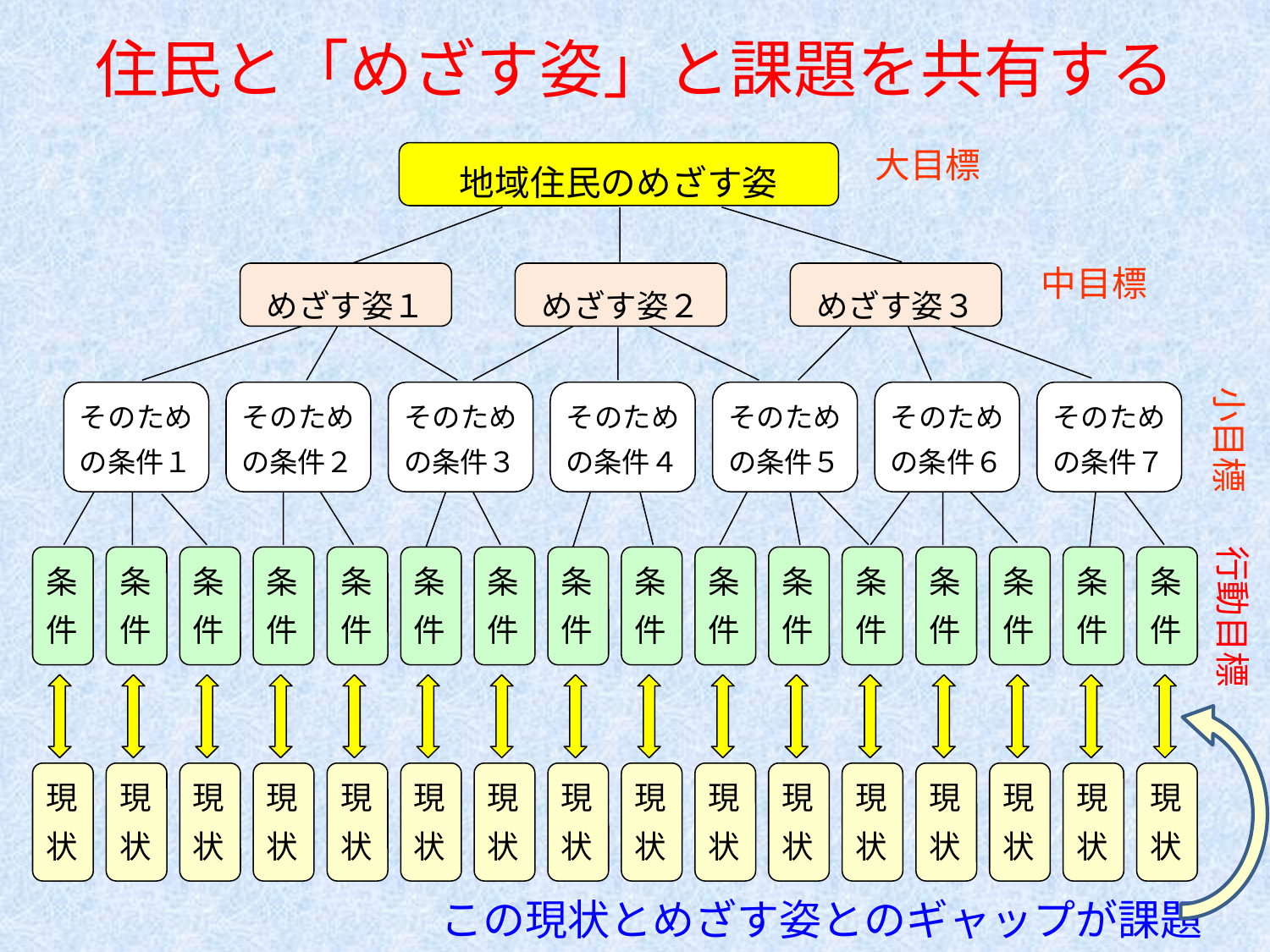

# 住民と「めざす姿」と課題を共有する
大目標
地域住民のめざす姿

中目標
めざす姿１
めざす姿２
めざす姿３

小目標
そのための条件１
そのための条件２
そのための条件３
そのための条件４
そのための条件５
そのための条件６
そのための条件７

行動目標
条件
条件
条件
条件
条件
条件
条件
条件
条件
条件
条件
条件
条件
条件
条件
条件

現状
現状
現状
現状
現状
現状
現状
現状
現状
現状
現状
現状
現状
現状
現状
現状
この現状とめざす姿とのギャップが課題